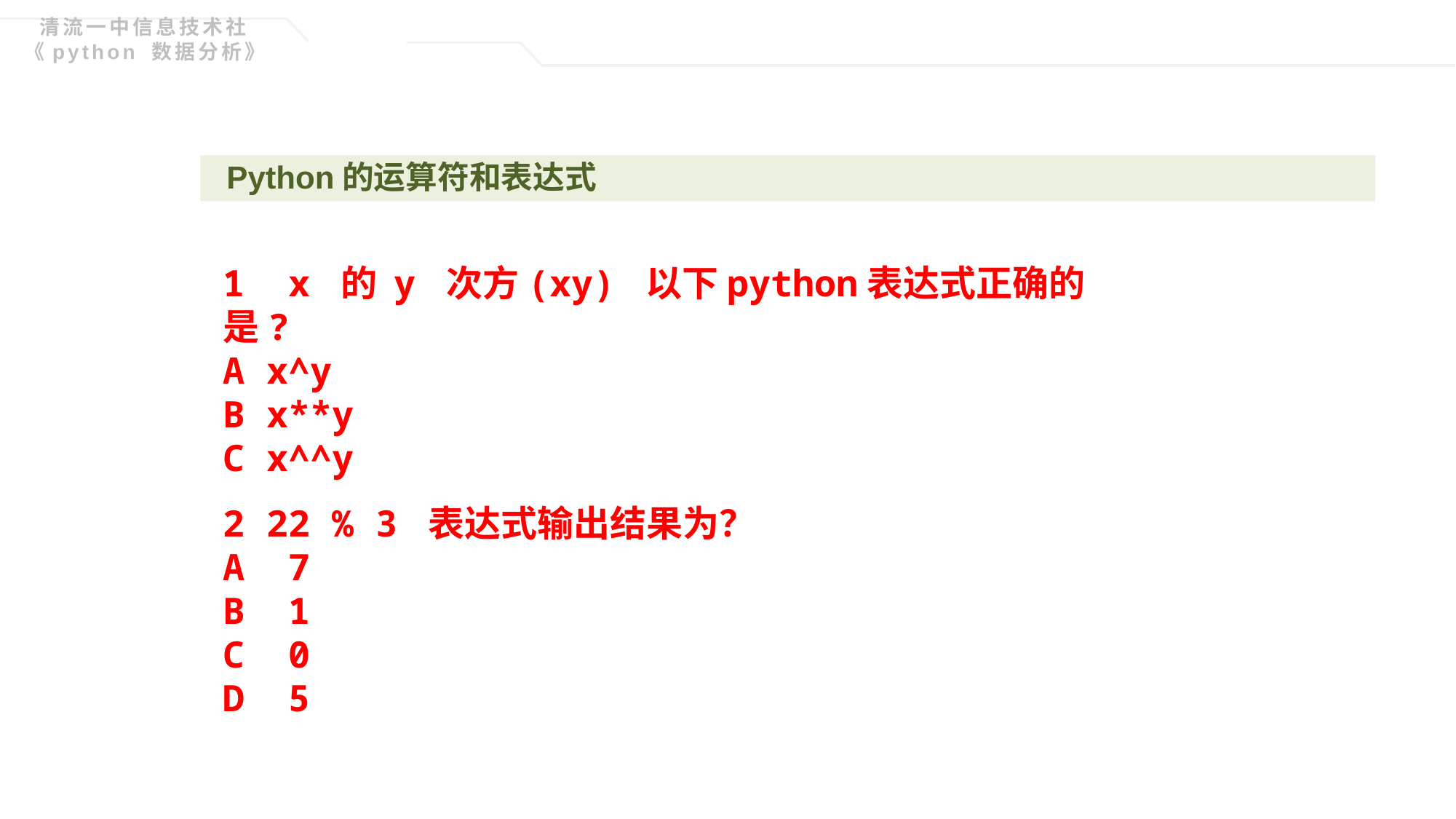

清流一中信息技术社《python 数据分析》
Python的运算符和表达式

1  x 的 y 次方(xy) 以下python表达式正确的是?
A x^y
B x**y
C x^^y
2 22 % 3 表达式输出结果为？
A  7
B  1
C  0
D  5